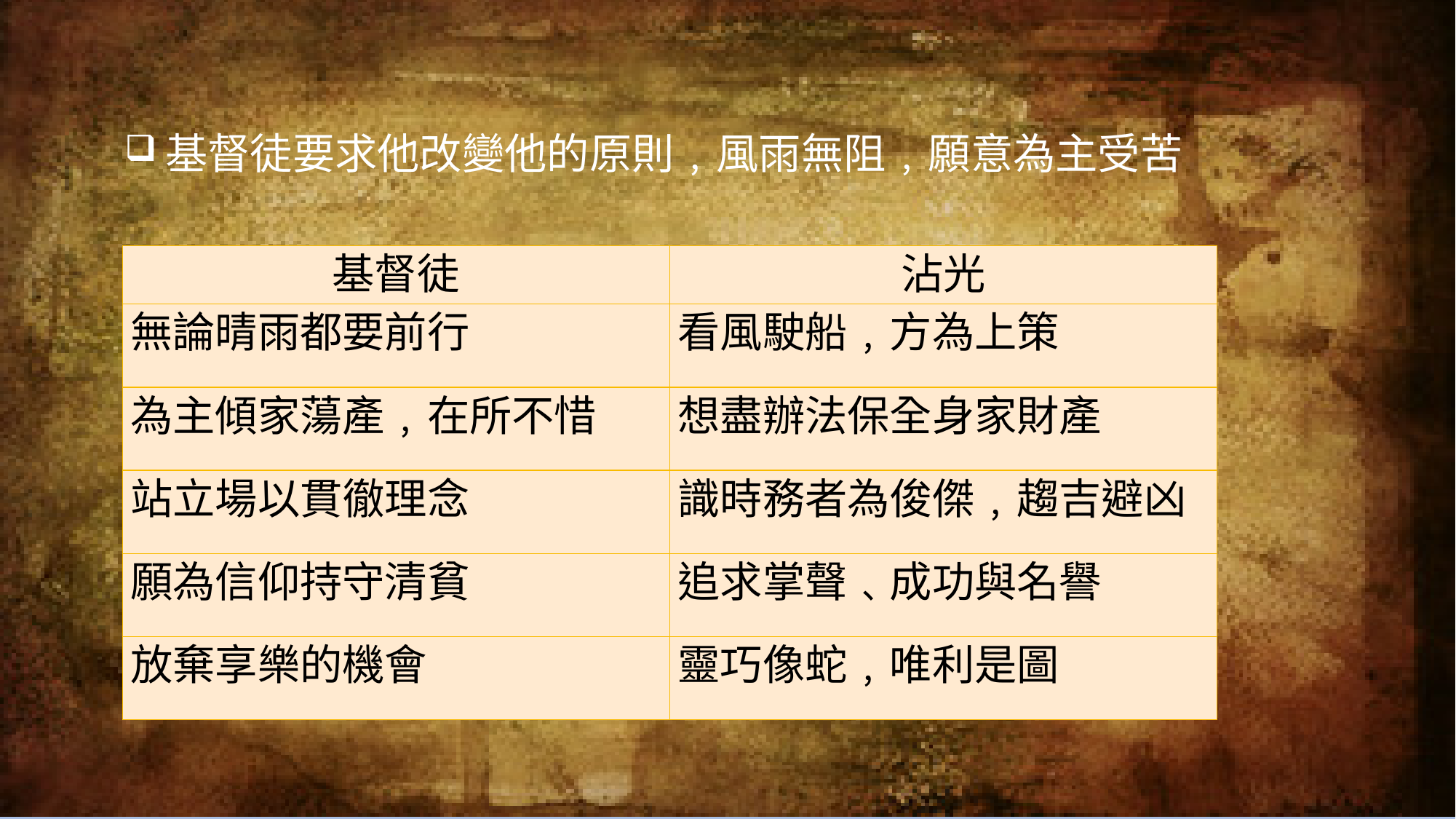

基督徒要求他改變他的原則﹐風雨無阻﹐願意為主受苦

| 基督徒 | 沾光 |
| --- | --- |
| 無論晴雨都要前行 | 看風駛船﹐方為上策 |
| 為主傾家蕩產﹐在所不惜 | 想盡辦法保全身家財產 |
| 站立場以貫徹理念 | 識時務者為俊傑﹐趨吉避凶 |
| 願為信仰持守清貧 | 追求掌聲﹑成功與名譽 |
| 放棄享樂的機會 | 靈巧像蛇﹐唯利是圖 |